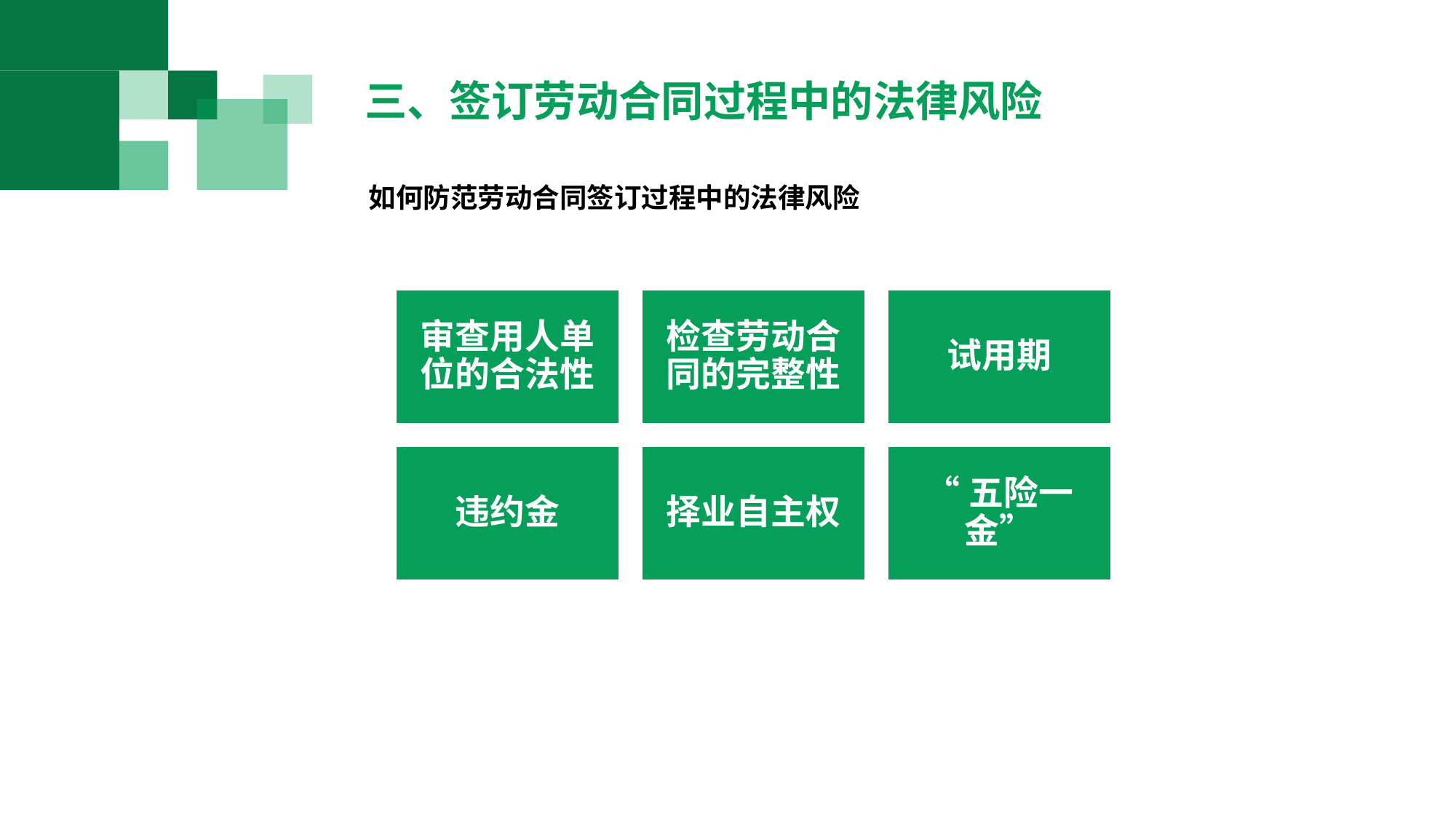

三、签订劳动合同过程中的法律风险

如何防范劳动合同签订过程中的法律风险
审查用人单位的合法性
检查劳动合同的完整性
试用期
违约金
择业自主权
“五险一金”